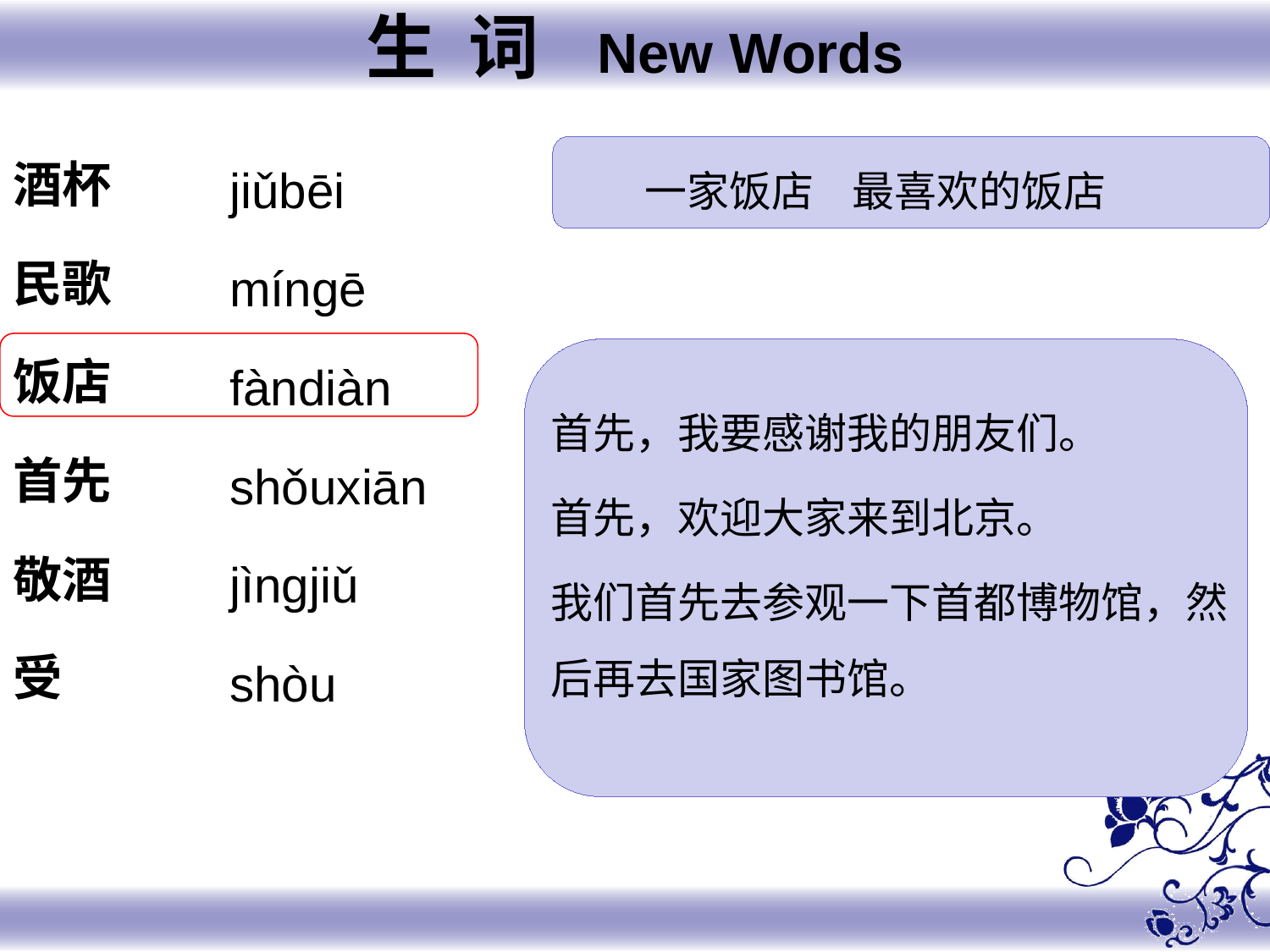

生  词   New Words
酒杯
民歌
饭店
首先
敬酒
受
jiǔbēi
míngē
fàndiàn
shǒuxiān
jìngjiǔ
shòu
        一家饭店    最喜欢的饭店

首先，我要感谢我的朋友们。
首先，欢迎大家来到北京。
我们首先去参观一下首都博物馆，然后再去国家图书馆。